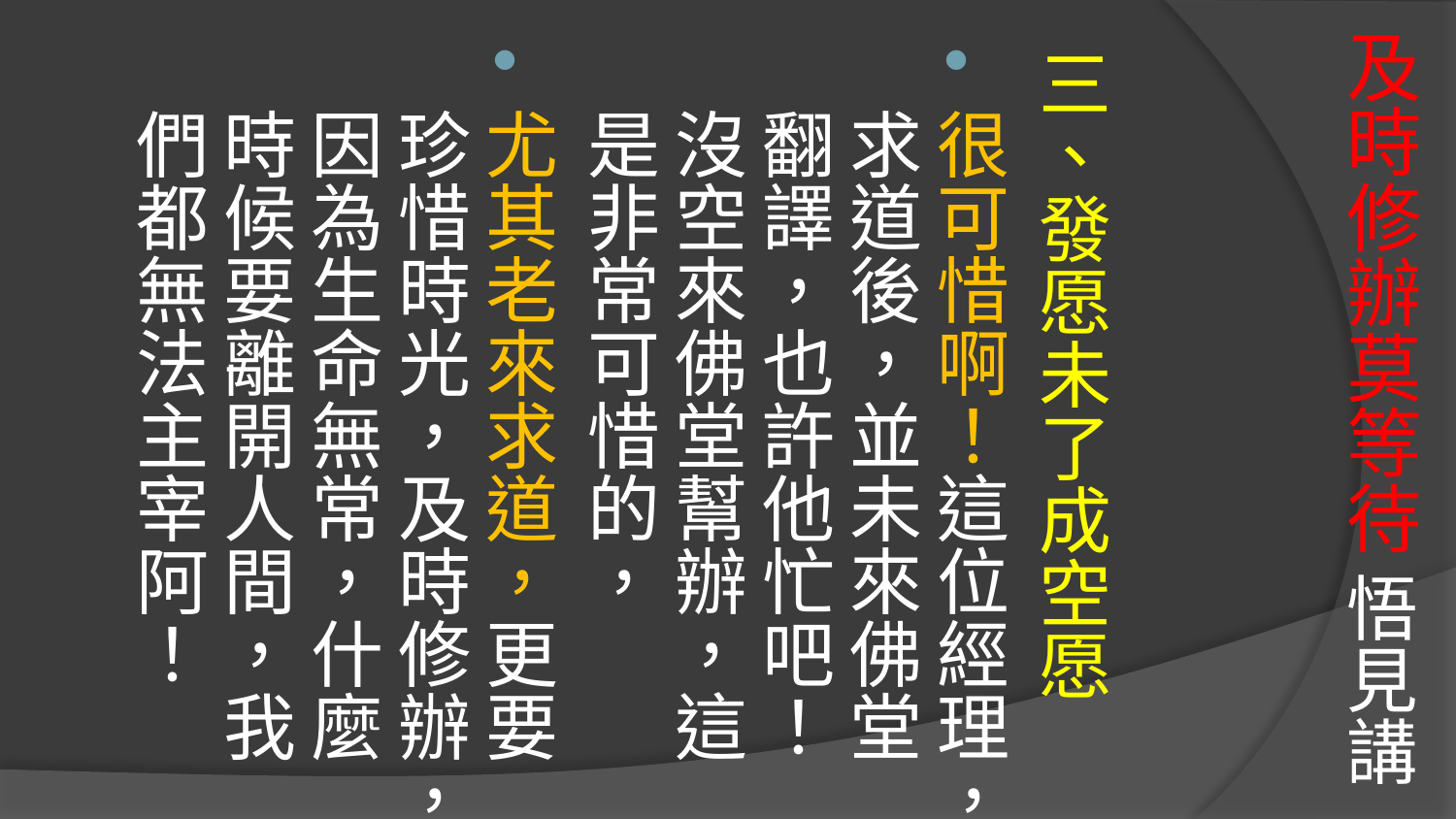

# 及時修辦莫等待 悟見講
三、發愿未了成空愿
很可惜啊！這位經理，求道後，並未來佛堂翻譯，也許他忙吧！沒空來佛堂幫辦，這是非常可惜的，
尤其老來求道，更要珍惜時光，及時修辦，因為生命無常，什麼時候要離開人間，我們都無法主宰阿！